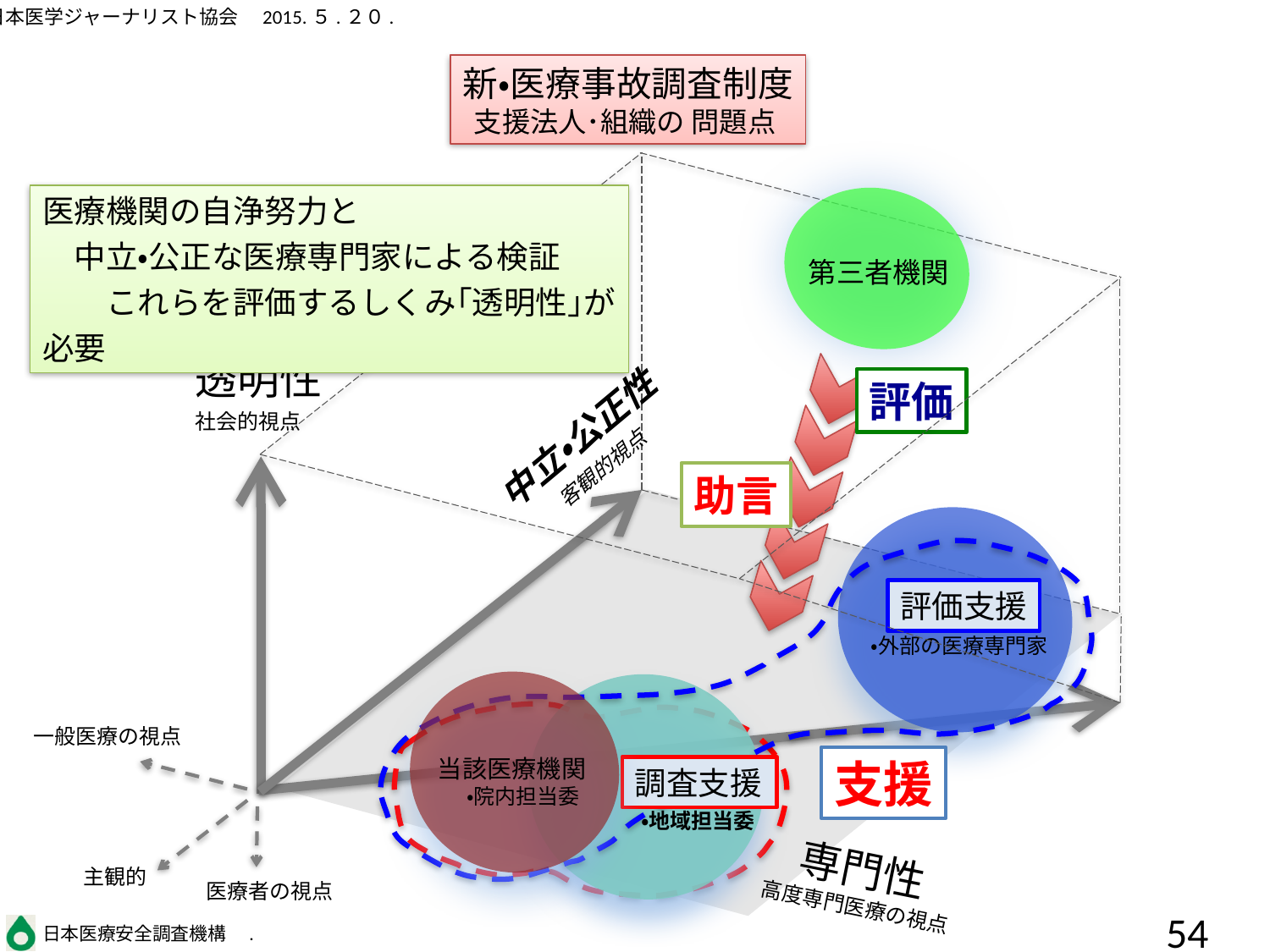

新・医療事故調査制度
支援法人･組織の 問題点
医療機関の自浄努力と
　中立・公正な医療専門家による検証
　　これらを評価するしくみ｢透明性｣が必要

第三者機関
透明性
社会的視点
医療者の視点
評価
中立・公正性
　　客観的視点
助言

評価支援
・外部の医療専門家

一般医療の視点
専門性
高度専門医療の視点
支援
当該医療機関
調査支援
・院内担当委
・地域担当委
主観的